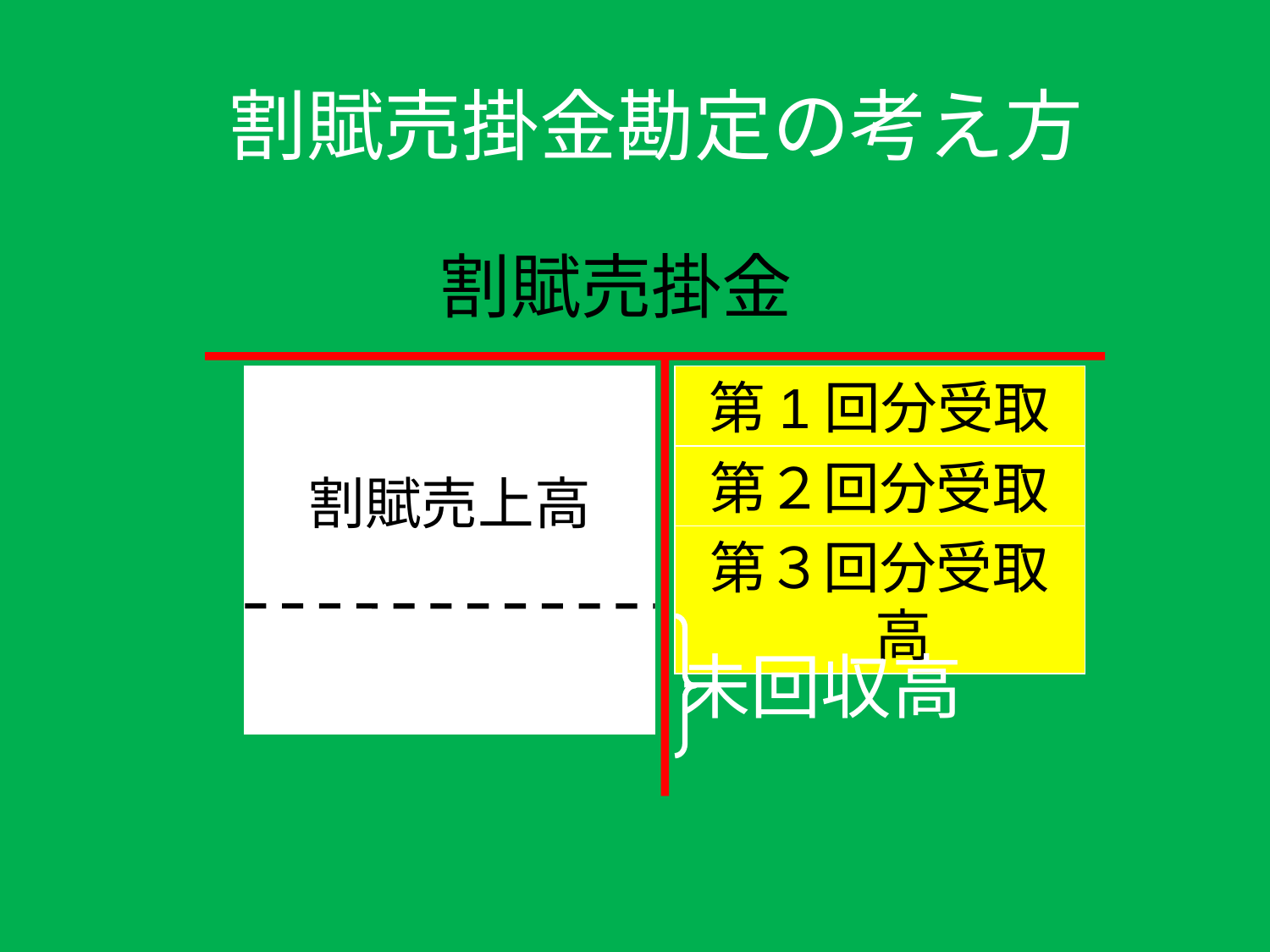

割賦売掛金勘定の考え方
割賦売掛金

割賦売上高

第1回分受取高
第２回分受取高
第３回分受取高

未回収高